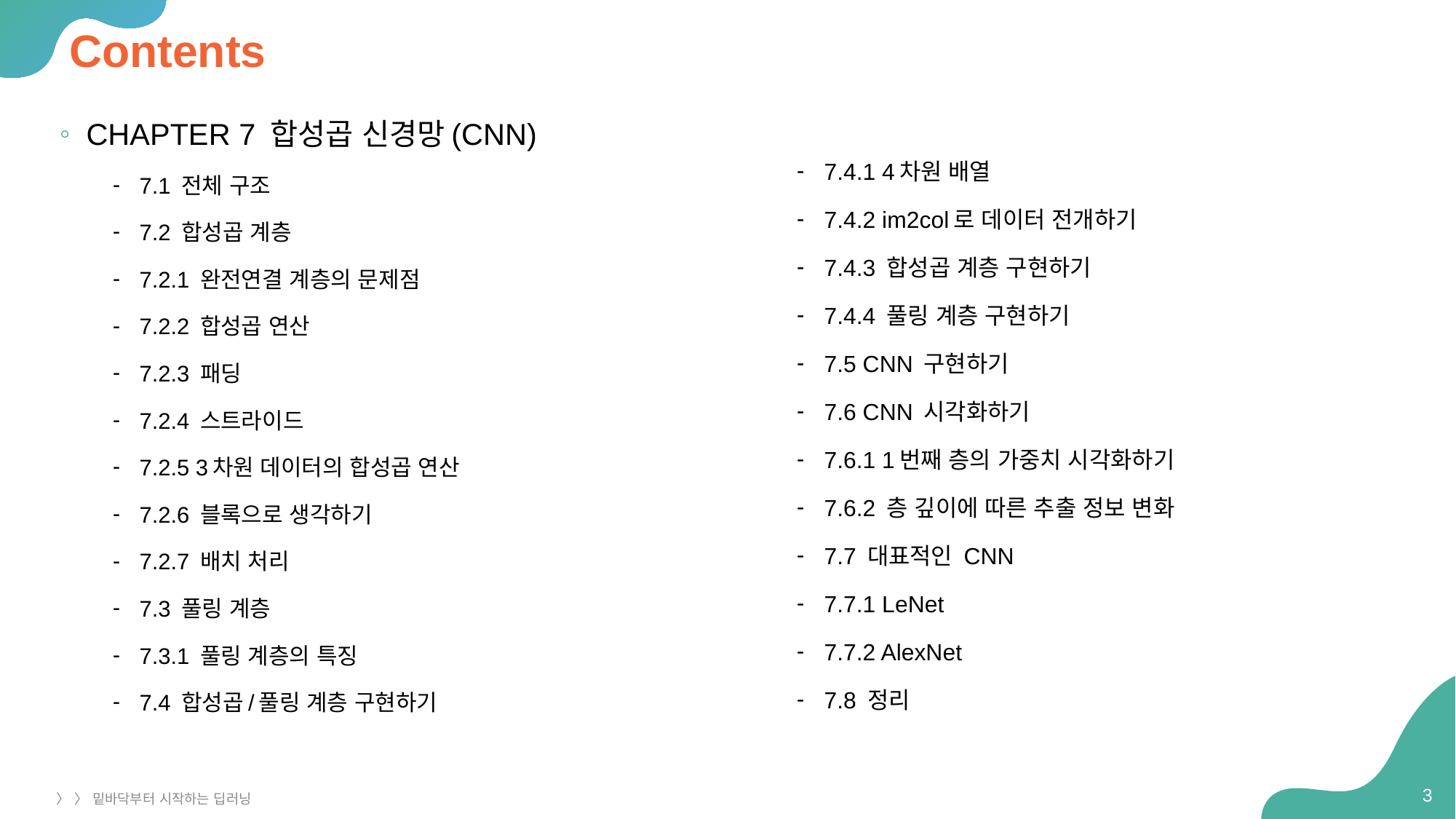

# Contents
CHAPTER 7 합성곱 신경망(CNN)
7.1 전체 구조
7.2 합성곱 계층
7.2.1 완전연결 계층의 문제점
7.2.2 합성곱 연산
7.2.3 패딩
7.2.4 스트라이드
7.2.5 3차원 데이터의 합성곱 연산
7.2.6 블록으로 생각하기
7.2.7 배치 처리
7.3 풀링 계층
7.3.1 풀링 계층의 특징
7.4 합성곱/풀링 계층 구현하기

7.4.1 4차원 배열
7.4.2 im2col로 데이터 전개하기
7.4.3 합성곱 계층 구현하기
7.4.4 풀링 계층 구현하기
7.5 CNN 구현하기
7.6 CNN 시각화하기
7.6.1 1번째 층의 가중치 시각화하기
7.6.2 층 깊이에 따른 추출 정보 변화
7.7 대표적인 CNN
7.7.1 LeNet
7.7.2 AlexNet
7.8 정리

3
〉 〉 밑바닥부터 시작하는 딥러닝